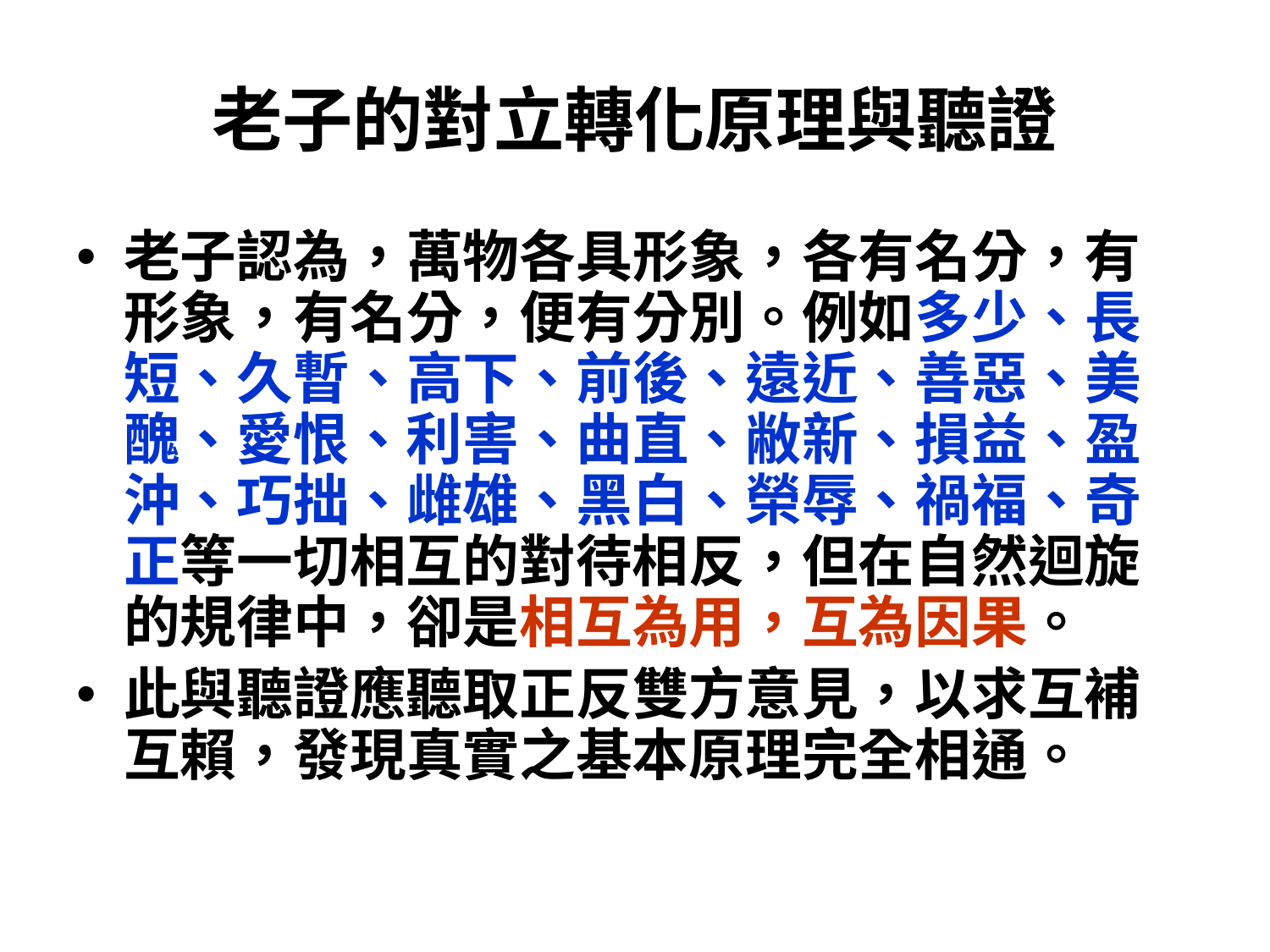

# 老子的對立轉化原理與聽證
老子認為，萬物各具形象，各有名分，有形象，有名分，便有分別。例如多少、長短、久暫、高下、前後、遠近、善惡、美醜、愛恨、利害、曲直、敝新、損益、盈沖、巧拙、雌雄、黑白、榮辱、禍福、奇正等一切相互的對待相反，但在自然迴旋的規律中，卻是相互為用，互為因果。
此與聽證應聽取正反雙方意見，以求互補互賴，發現真實之基本原理完全相通。